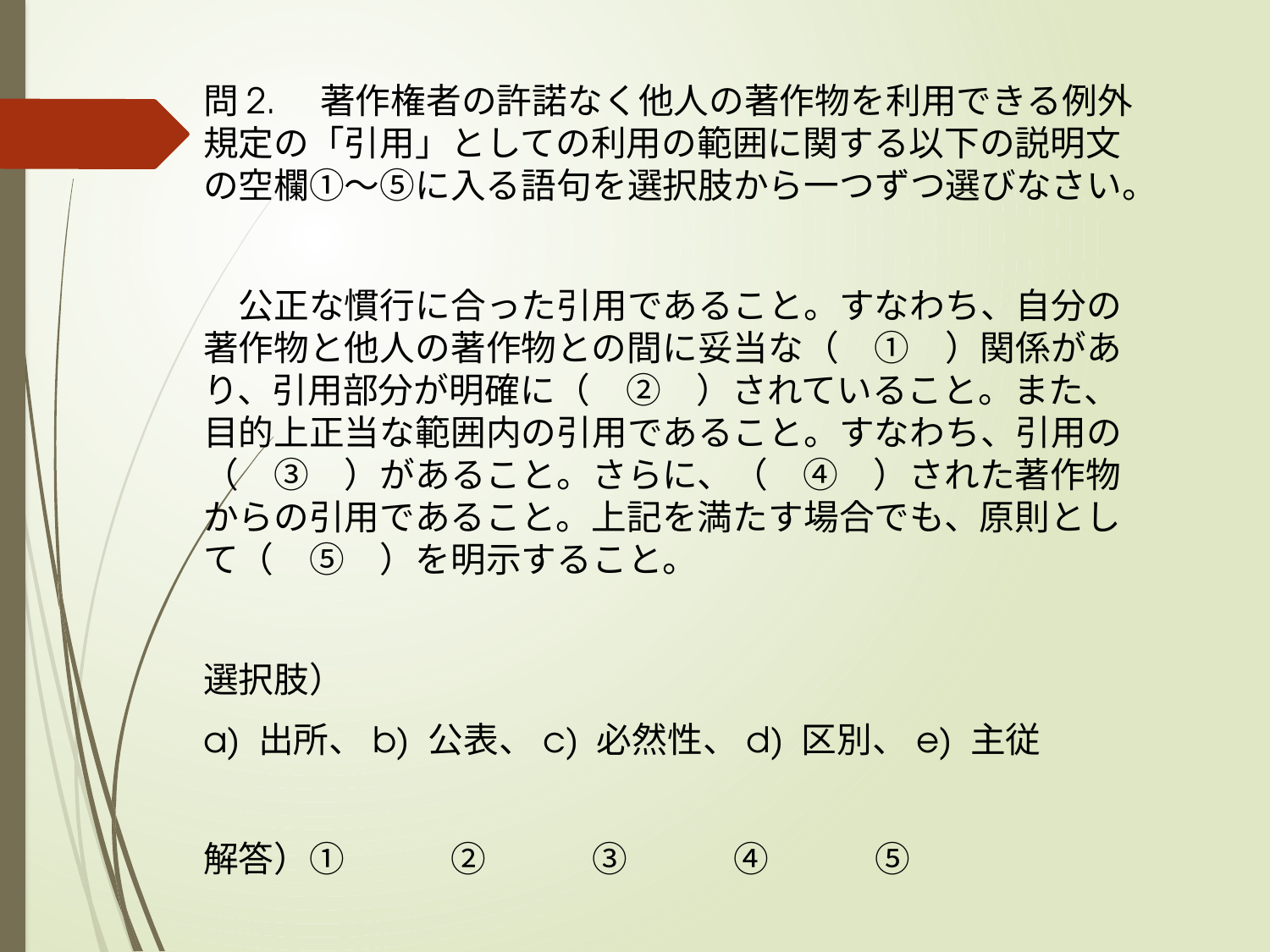

問2.　著作権者の許諾なく他人の著作物を利用できる例外規定の「引用」としての利用の範囲に関する以下の説明文の空欄①～⑤に入る語句を選択肢から一つずつ選びなさい。

　公正な慣行に合った引用であること。すなわち、自分の著作物と他人の著作物との間に妥当な（　①　）関係があり、引用部分が明確に（　②　）されていること。また、目的上正当な範囲内の引用であること。すなわち、引用の（　③　）があること。さらに、（　④　）された著作物からの引用であること。上記を満たす場合でも、原則として（　⑤　）を明示すること。

選択肢）
a) 出所、b) 公表、c) 必然性、d) 区別、e) 主従

解答）①　　　②　　　③　　　④　　　⑤